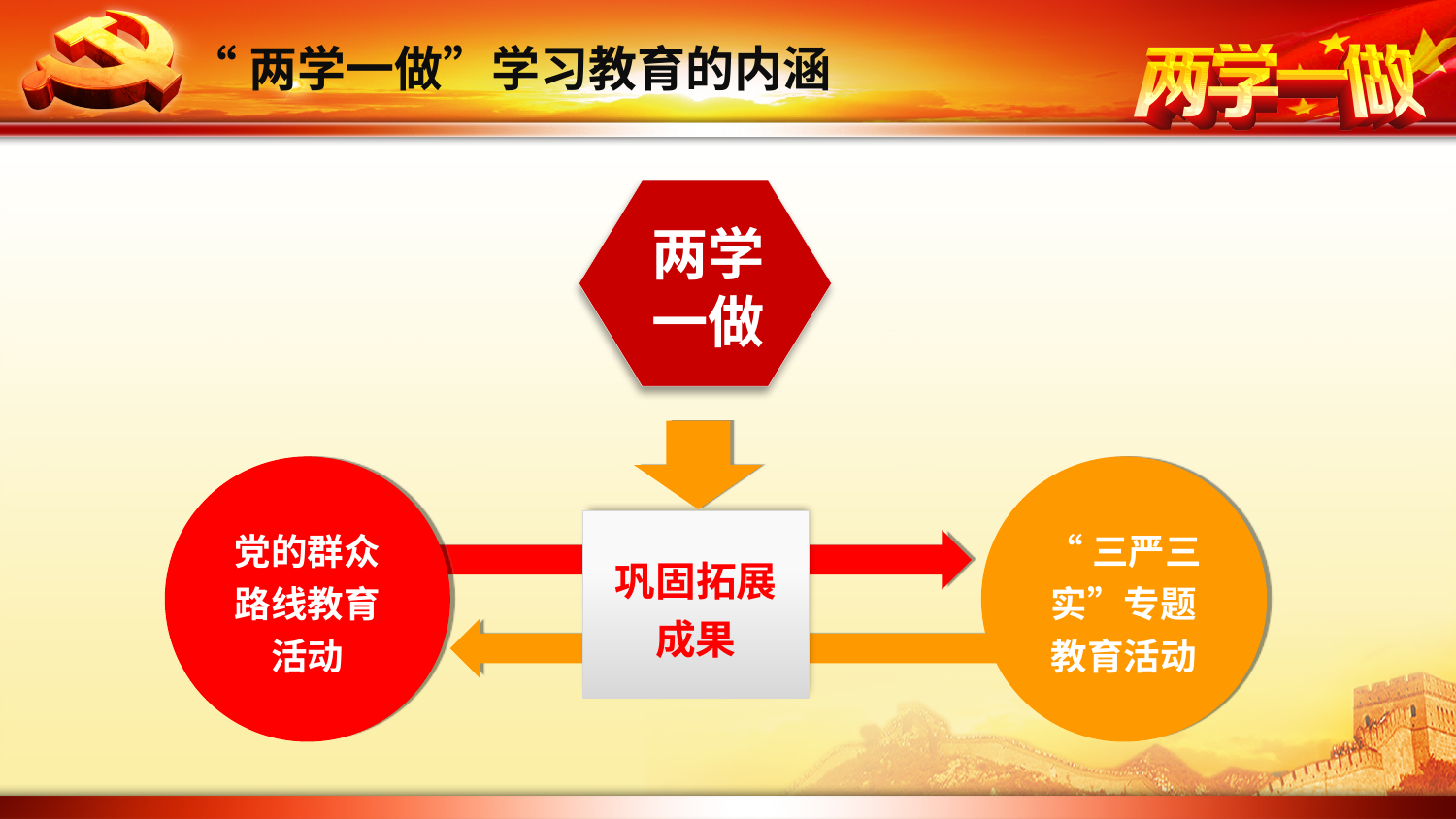

“两学一做”学习教育的内涵

两学
一做

党的群众路线教育活动
“三严三实”专题教育活动
巩固拓展
成果